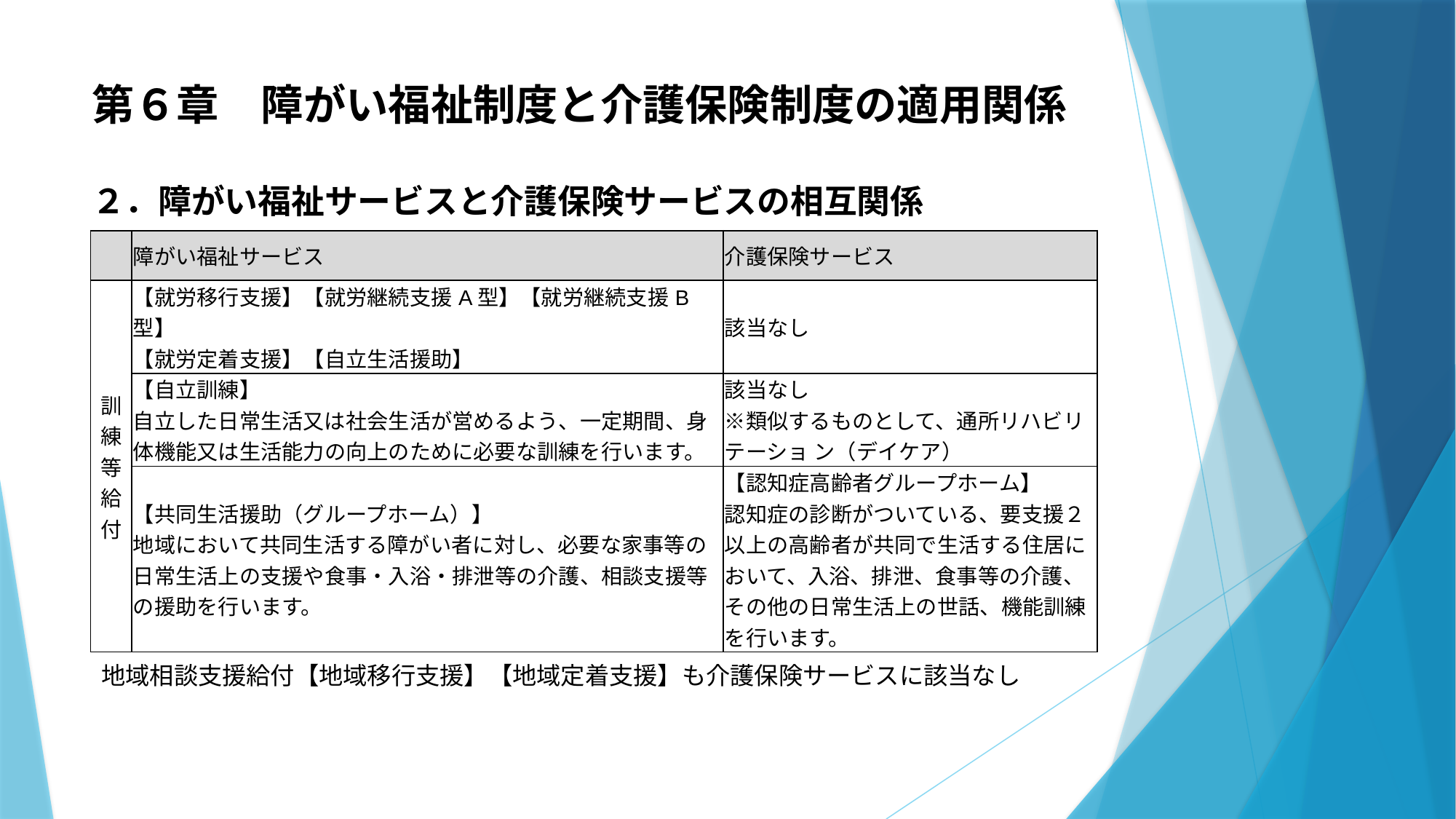

# 第６章　障がい福祉制度と介護保険制度の適用関係 ２．障がい福祉サービスと介護保険サービスの相互関係
|  | 障がい福祉サービス | 介護保険サービス |
| --- | --- | --- |
| 訓練等給付 | 【就労移行支援】【就労継続支援A型】【就労継続支援B型】 【就労定着支援】【自立生活援助】 | 該当なし |
|  | 【自立訓練】 自立した日常生活又は社会生活が営めるよう、一定期間、身体機能又は生活能力の向上のために必要な訓練を行います。 | 該当なし ※類似するものとして、通所リハビリテーショ ン（デイケア） |
|  | 【共同生活援助（グループホーム）】 地域において共同生活する障がい者に対し、必要な家事等の日常生活上の支援や食事・入浴・排泄等の介護、相談支援等の援助を行います。 | 【認知症高齢者グループホーム】 認知症の診断がついている、要支援２以上の高齢者が共同で生活する住居において、入浴、排泄、食事等の介護、その他の日常生活上の世話、機能訓練を行います。 |
地域相談支援給付【地域移行支援】【地域定着支援】も介護保険サービスに該当なし